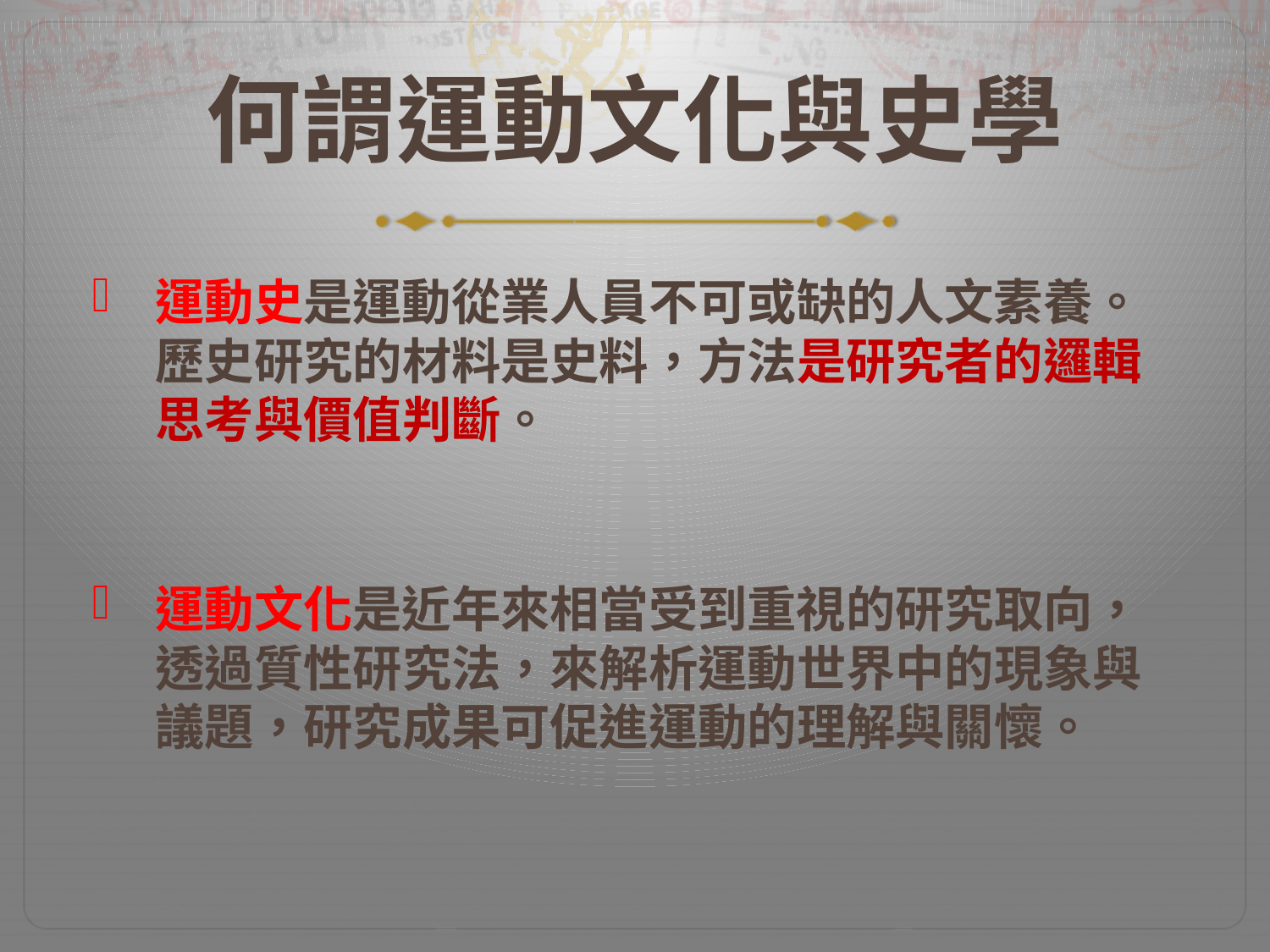

# 何謂運動文化與史學
運動史是運動從業人員不可或缺的人文素養。歷史研究的材料是史料，方法是研究者的邏輯思考與價值判斷。

運動文化是近年來相當受到重視的研究取向，透過質性研究法，來解析運動世界中的現象與議題，研究成果可促進運動的理解與關懷。